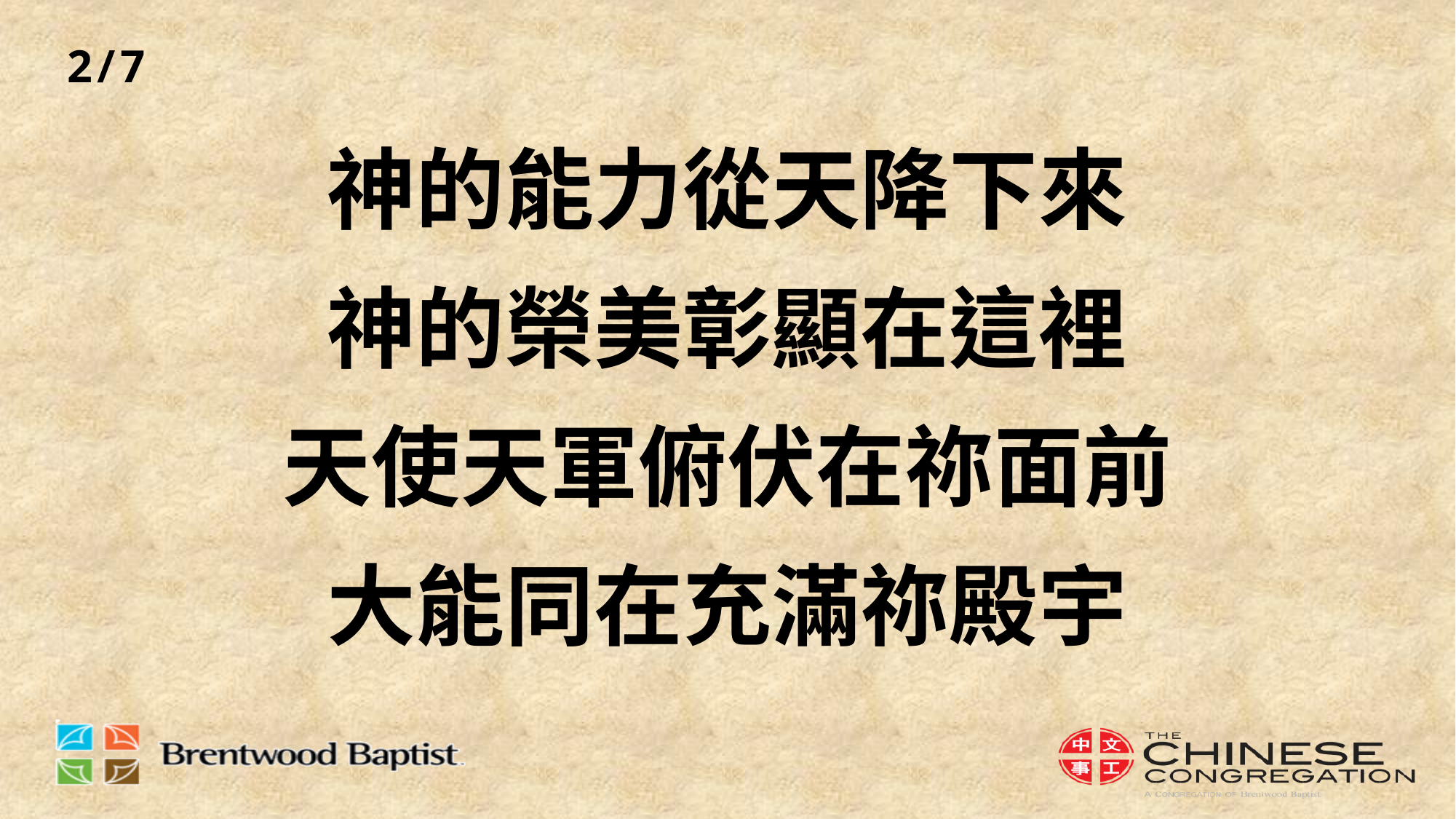

# 神的能力從天降下來 神的榮美彰顯在這裡 天使天軍俯伏在祢面前 大能同在充滿祢殿宇
2/7